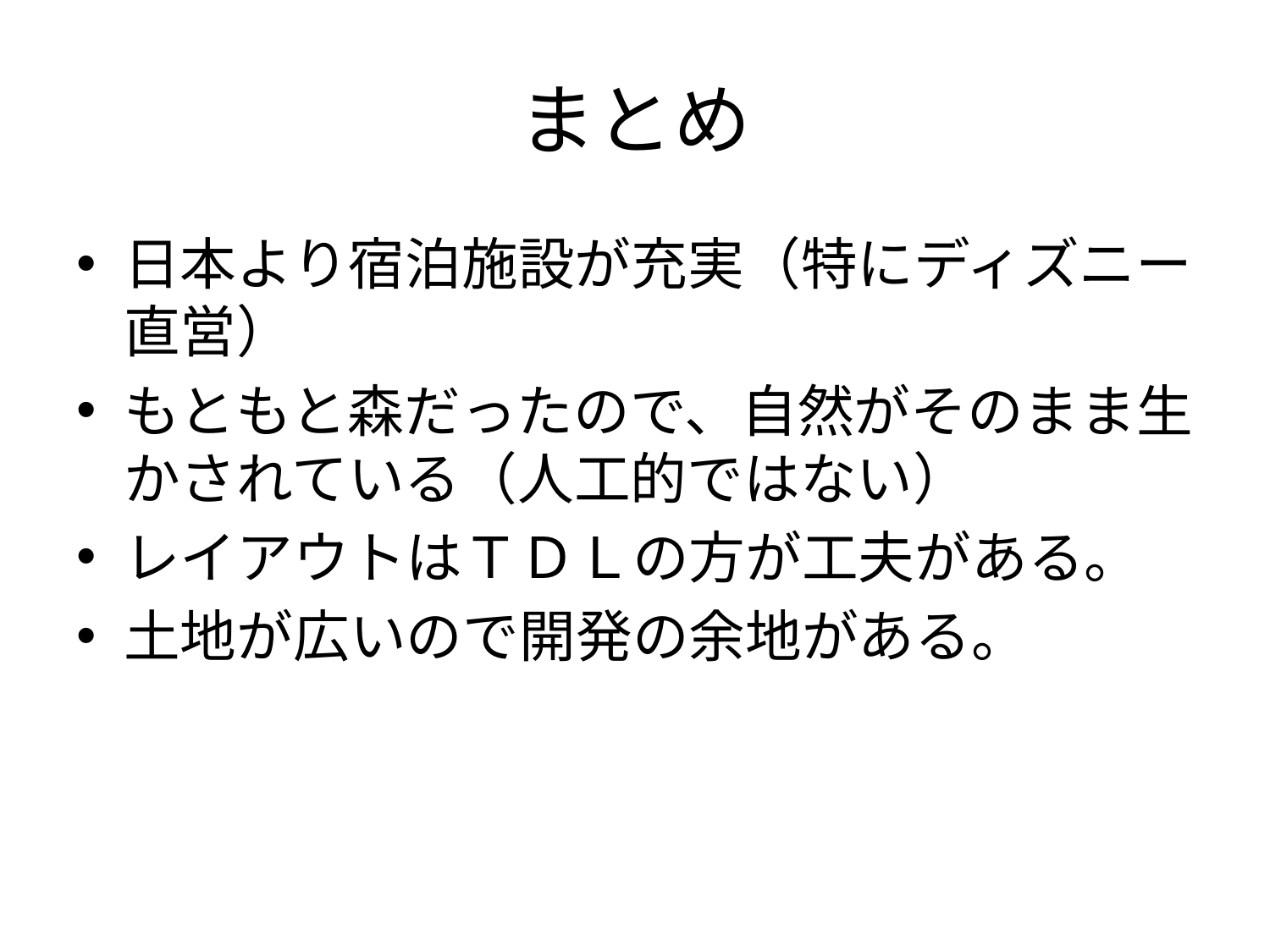

# まとめ
日本より宿泊施設が充実（特にディズニー直営）
もともと森だったので、自然がそのまま生かされている（人工的ではない）
レイアウトはＴＤＬの方が工夫がある。
土地が広いので開発の余地がある。